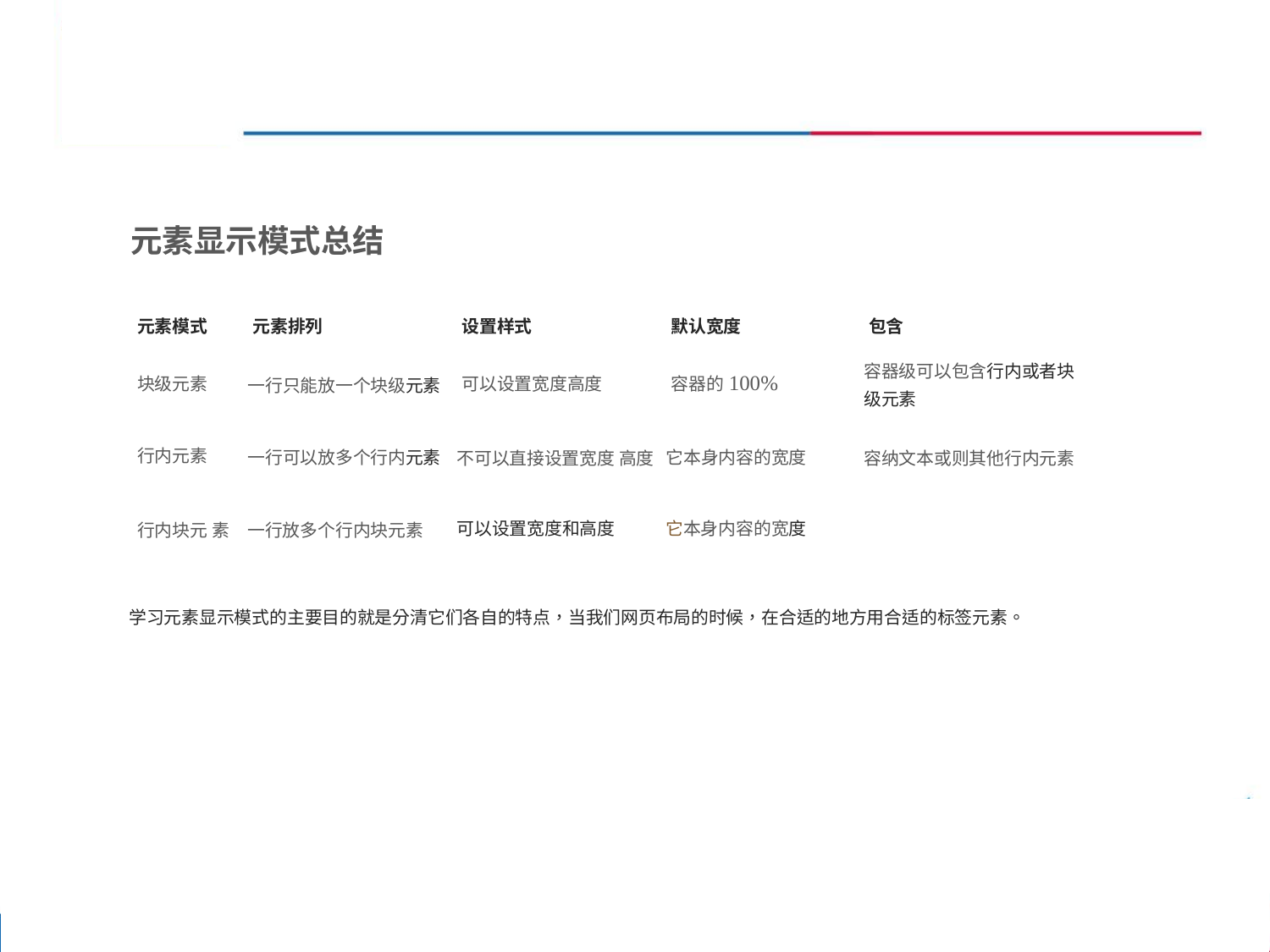

元素显示模式总结
| 元素模式 | 元素排列 | 设置样式 | 默认宽度 | 包含 |
| --- | --- | --- | --- | --- |
| 块级元素 | 一行只能放一个块级元素 | 可以设置宽度高度 | 容器的100% | 容器级可以包含行内或者块级元素 |
| 行内元素 | 一行可以放多个行内元素 | 不可以直接设置宽度 高度 | 它本身内容的宽度 | 容纳文本或则其他行内元素 |
| 行内块元 素 | 一行放多个行内块元素 | 可以设置宽度和高度 | 它本身内容的宽度 |  |
学习元素显示模式的主要目的就是分清它们各自的特点，当我们网页布局的时候，在合适的地方用合适的标签元素。